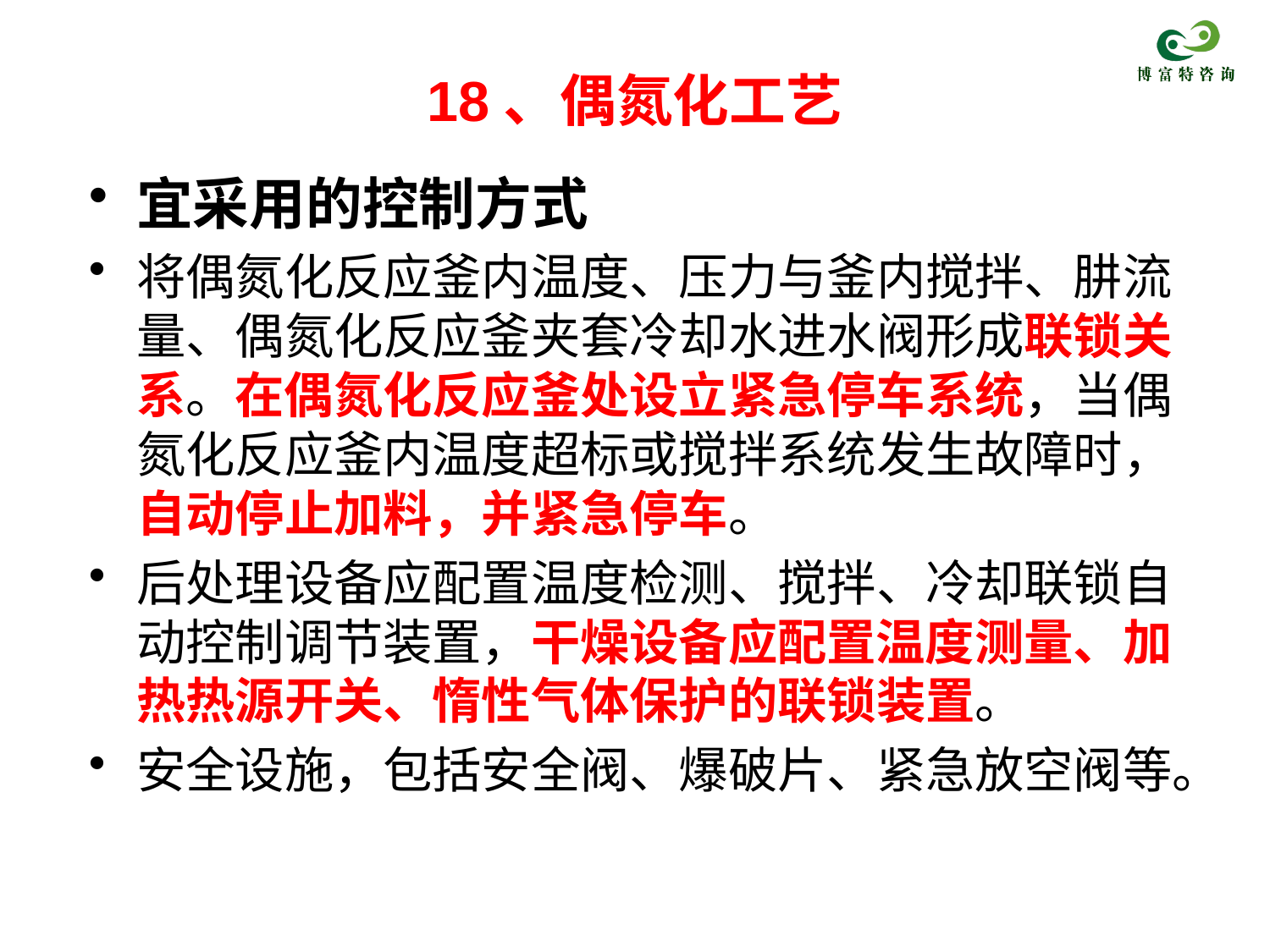

# 18、偶氮化工艺
宜采用的控制方式
将偶氮化反应釜内温度、压力与釜内搅拌、肼流量、偶氮化反应釜夹套冷却水进水阀形成联锁关系。在偶氮化反应釜处设立紧急停车系统，当偶氮化反应釜内温度超标或搅拌系统发生故障时，自动停止加料，并紧急停车。
后处理设备应配置温度检测、搅拌、冷却联锁自动控制调节装置，干燥设备应配置温度测量、加热热源开关、惰性气体保护的联锁装置。
安全设施，包括安全阀、爆破片、紧急放空阀等。